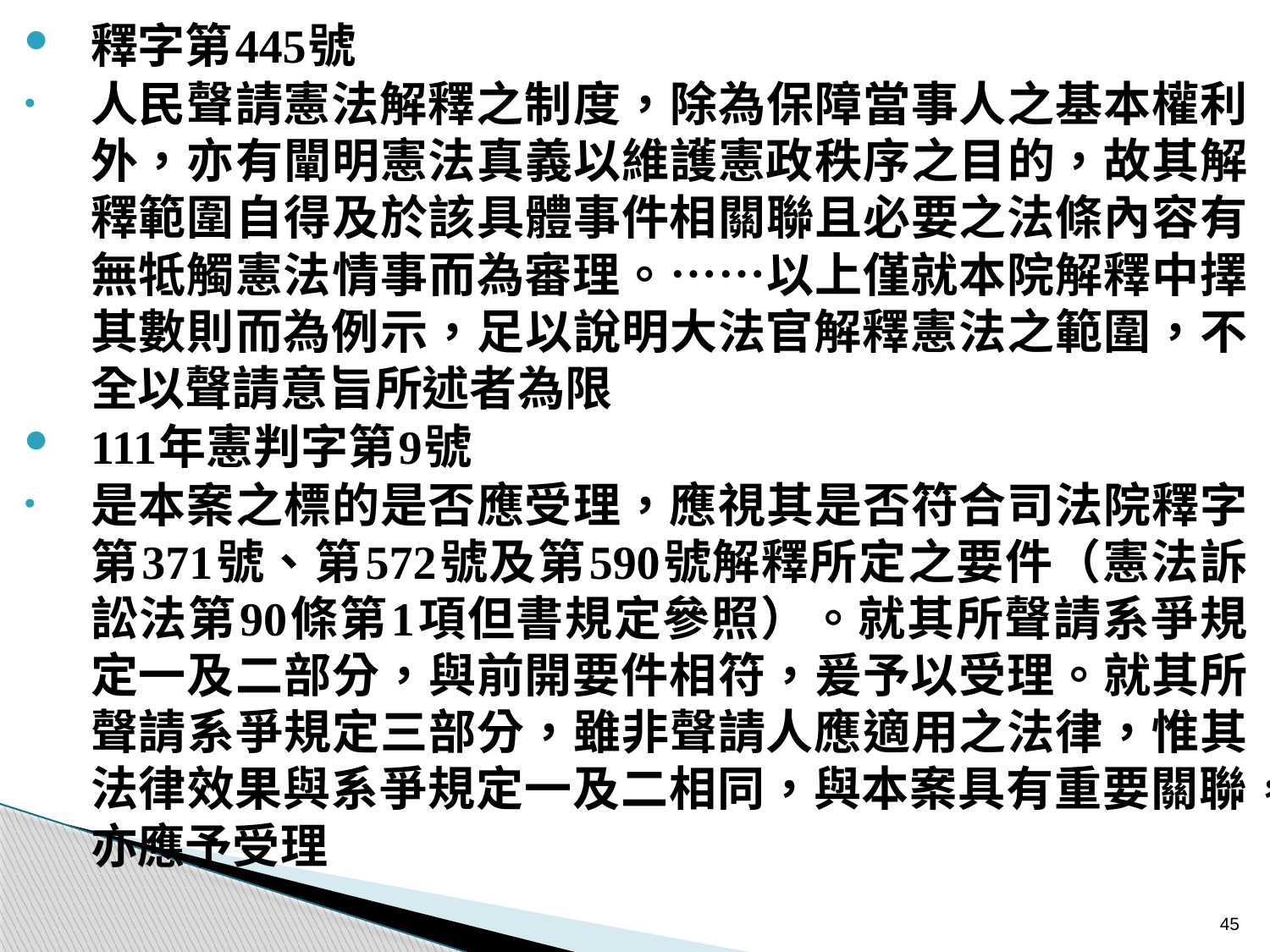

釋字第445號
人民聲請憲法解釋之制度，除為保障當事人之基本權利外，亦有闡明憲法真義以維護憲政秩序之目的，故其解釋範圍自得及於該具體事件相關聯且必要之法條內容有無牴觸憲法情事而為審理。……以上僅就本院解釋中擇其數則而為例示，足以說明大法官解釋憲法之範圍，不全以聲請意旨所述者為限
111年憲判字第9號
是本案之標的是否應受理，應視其是否符合司法院釋字第371號、第572號及第590號解釋所定之要件（憲法訴訟法第90條第1項但書規定參照）。就其所聲請系爭規定一及二部分，與前開要件相符，爰予以受理。就其所聲請系爭規定三部分，雖非聲請人應適用之法律，惟其法律效果與系爭規定一及二相同，與本案具有重要關聯，亦應予受理

45